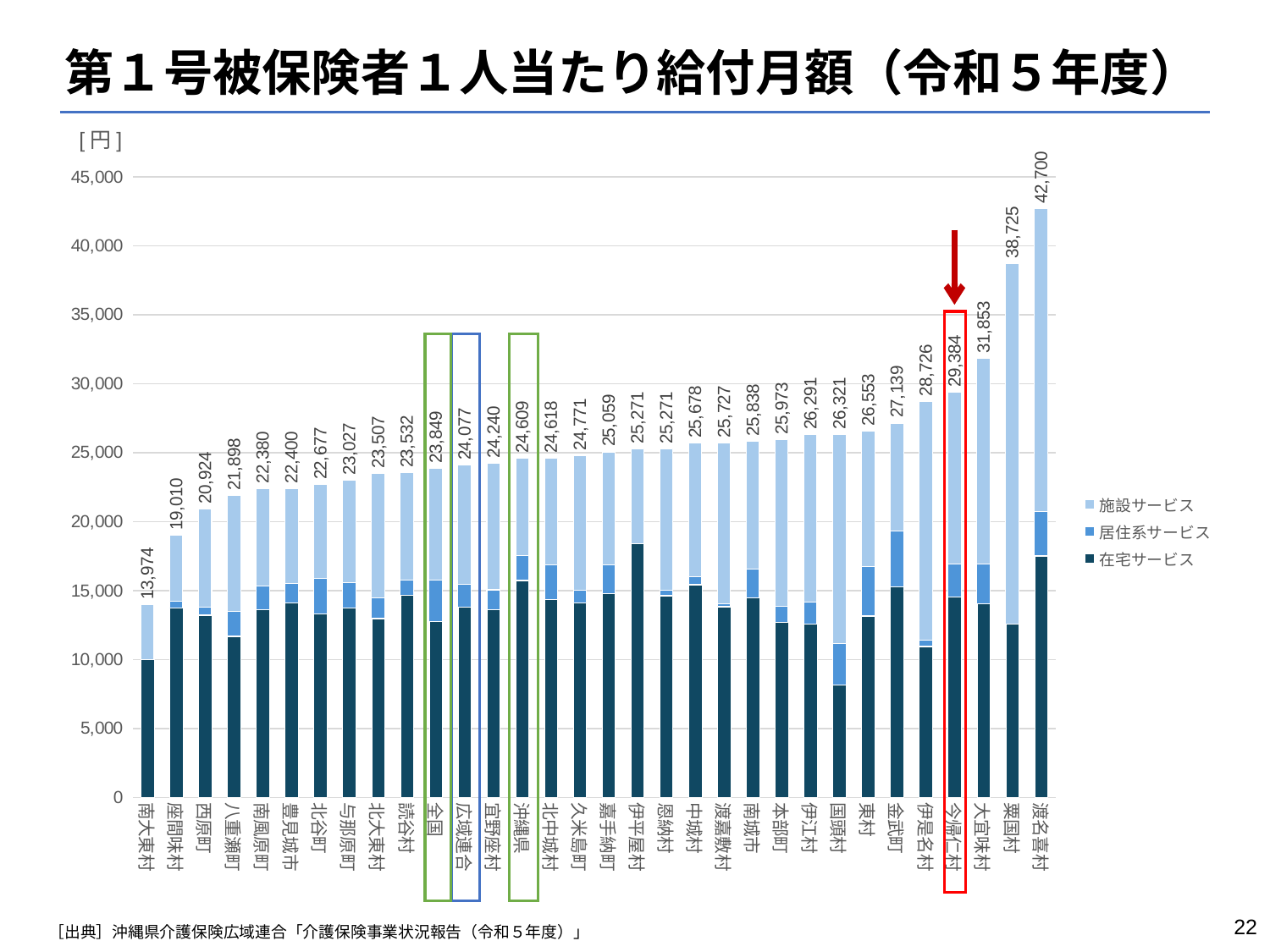

第１号被保険者１人当たり給付月額（令和５年度）
[円]

### Chart

| Category | 在宅サービス | 居住系サービス | 施設サービス | 総額 |
|---|---|---|---|---|
| 南大東村 | 10000.695910973085 | 0.0 | 3972.8545548654242 | 13973.550465838509 |
| 座間味村 | 13729.47936893204 | 485.4793689320388 | 4794.804611650486 | 19009.763349514564 |
| 西原町 | 13212.729404383797 | 581.0523369799631 | 7130.047455201349 | 20923.82919656511 |
| 八重瀬町 | 11692.491578375442 | 1776.1055080141266 | 8429.41087114009 | 21898.00795752966 |
| 南風原町 | 13625.544458789294 | 1715.7278474527645 | 7038.624871920981 | 22379.89717816304 |
| 豊見城市 | 14107.313197811762 | 1404.4963757304488 | 6888.327035931866 | 22400.136609474077 |
| 北谷町 | 13300.666801750689 | 2574.1561301129304 | 6802.517304263251 | 22677.34023612687 |
| 与那原町 | 13760.591814074585 | 1796.5678267861244 | 7469.745941496286 | 23026.905582356994 |
| 北大東村 | 12968.297794117647 | 1527.954044117647 | 9010.81862745098 | 23507.070465686276 |
| 読谷村 | 14654.731767360756 | 1090.39753649947 | 7786.999393100147 | 23532.12869696037 |
| 全国 | 12770.416844873858 | 3009.8739133025683 | 8068.802430525668 | 23849.093188702092 |
| 広域連合 | 13810.208914692314 | 1645.2984979279067 | 8621.555134881539 | 24077.06254750176 |
| 宜野座村 | 13616.191408821593 | 1436.2476958525347 | 9187.751316655695 | 24240.190421329822 |
| 沖縄県 | 15727.430825546819 | 1804.3771174127332 | 7077.367250286069 | 24609.17519324562 |
| 北中城村 | 14357.553191066603 | 2506.8390756636463 | 7754.015478461294 | 24618.407745191544 |
| 久米島町 | 14099.221194280908 | 916.7488435660218 | 9755.522778245024 | 24771.492816091955 |
| 嘉手納町 | 14804.512398557259 | 2033.6422953611861 | 8220.554804127843 | 25058.709498046286 |
| 伊平屋村 | 18423.409633418585 | 0.0 | 6847.691815856778 | 25271.101449275364 |
| 恩納村 | 14633.036035226456 | 366.36283848550204 | 10272.073807812125 | 25271.472681524083 |
| 中城村 | 15424.80013696655 | 575.5242394752019 | 9677.906628460207 | 25678.23100490196 |
| 渡嘉敷村 | 13837.686507936507 | 228.2579365079365 | 11661.150793650793 | 25727.095238095237 |
| 南城市 | 14491.243578070247 | 2071.0359034848107 | 9276.08617526143 | 25838.365656816488 |
| 本部町 | 12685.927154453042 | 1178.744500075861 | 12108.583504020635 | 25973.25515854954 |
| 伊江村 | 12586.606467511567 | 1586.2611647555823 | 12118.451217058942 | 26291.31884932609 |
| 国頭村 | 8155.427661023546 | 2991.939968865538 | 15173.884705195564 | 26321.252335084646 |
| 東村 | 13148.003287809814 | 3613.059559939302 | 9791.487860394538 | 26552.55070814365 |
| 金武町 | 15268.9608676695 | 4076.5749400479617 | 7793.948359494223 | 27139.484167211685 |
| 伊是名村 | 10949.782811334824 | 426.3942953020134 | 17350.204697986577 | 28726.381804623416 |
| 今帰仁村 | 14521.723419094855 | 2388.8441826823723 | 12473.281618102914 | 29383.84921988014 |
| 大宜味村 | 14061.638425153033 | 2838.586811352254 | 14953.069560378408 | 31853.294796883696 |
| 粟国村 | 12562.640485312899 | 0.0 | 26162.761494252874 | 38725.40197956577 |
| 渡名喜村 | 17516.972222222223 | 3189.7021276595747 | 21993.76595744681 | 42700.44030732861 |

22
［出典］沖縄県介護保険広域連合「介護保険事業状況報告（令和５年度）」